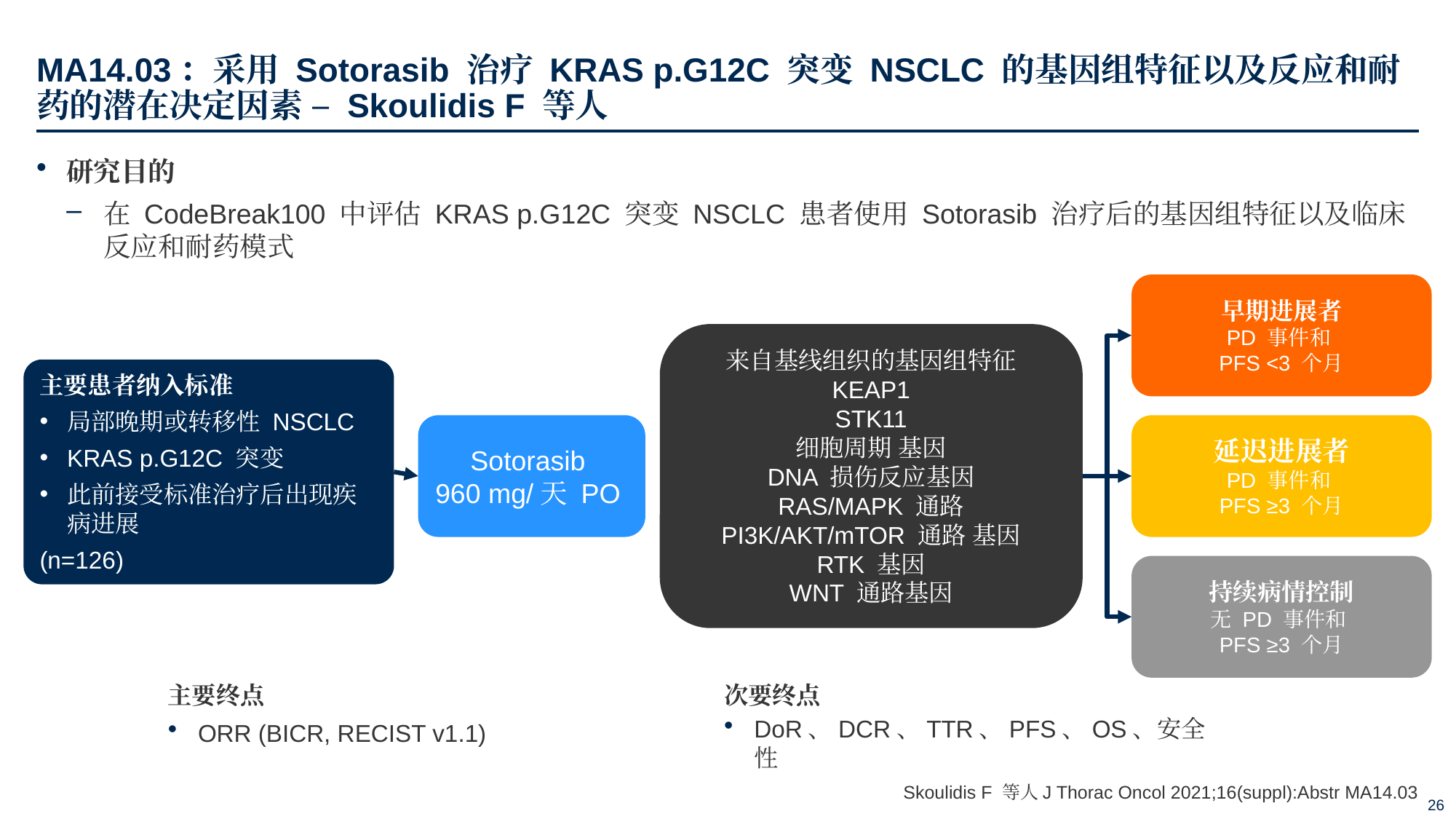

# MA14.03：采用 Sotorasib 治疗 KRAS p.G12C 突变 NSCLC 的基因组特征以及反应和耐药的潜在决定因素 – Skoulidis F 等人
研究目的
在 CodeBreak100 中评估 KRAS p.G12C 突变 NSCLC 患者使用 Sotorasib 治疗后的基因组特征以及临床反应和耐药模式
早期进展者
PD 事件和
PFS <3 个月
来自基线组织的基因组特征
KEAP1
STK11
细胞周期 基因
DNA 损伤反应基因
RAS/MAPK 通路
PI3K/AKT/mTOR 通路 基因
RTK 基因
WNT 通路基因
主要患者纳入标准
局部晚期或转移性 NSCLC
KRAS p.G12C 突变
此前接受标准治疗后出现疾病进展
(n=126)
Sotorasib
960 mg/天 PO
延迟进展者
PD 事件和
PFS ≥3 个月
持续病情控制
无 PD 事件和
PFS ≥3 个月
主要终点
ORR (BICR, RECIST v1.1)

次要终点
DoR、DCR、TTR、PFS、OS、安全性
Skoulidis F 等人J Thorac Oncol 2021;16(suppl):Abstr MA14.03